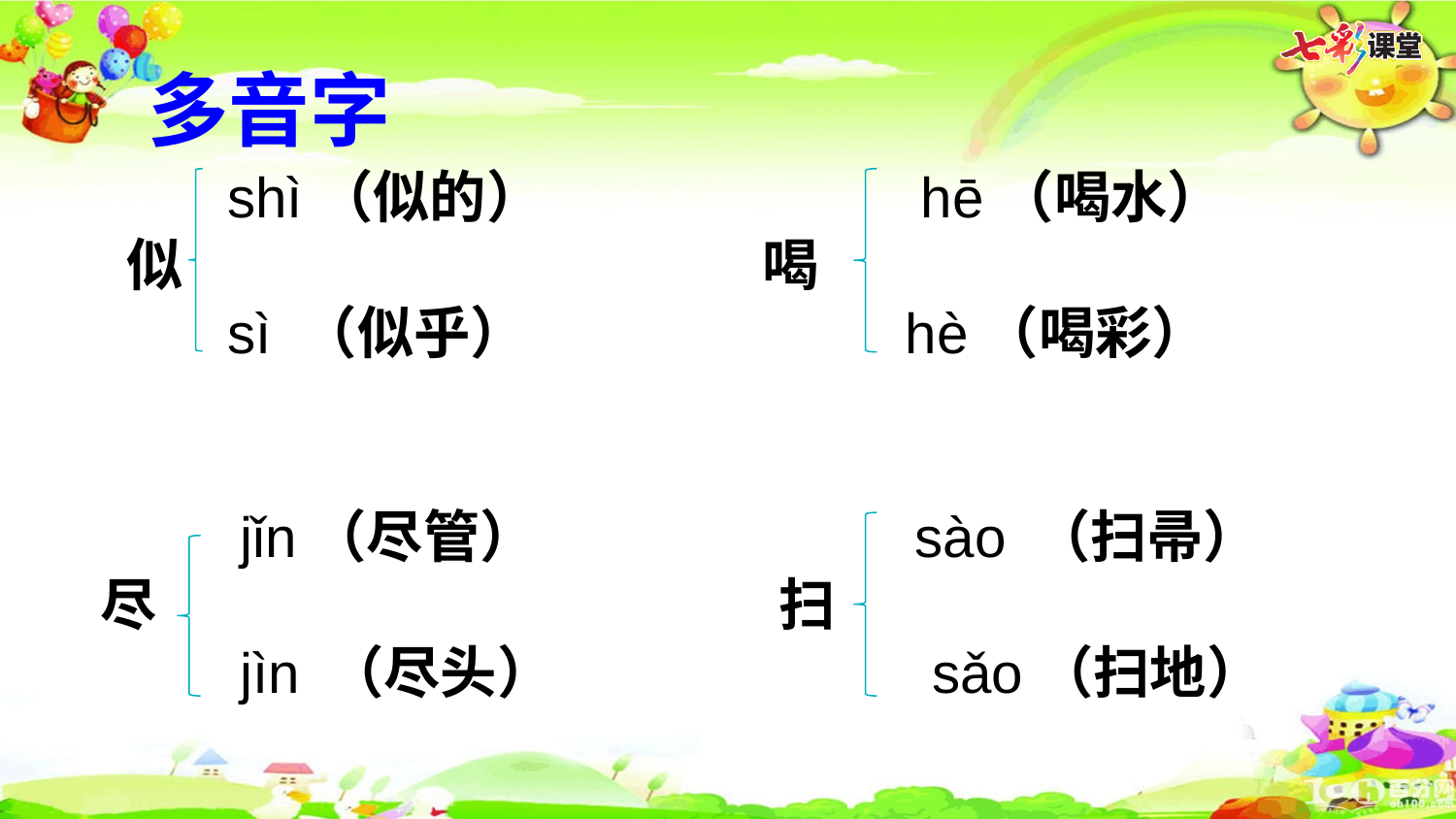

多音字
　　shì（似的） 　　　　　　 hē（喝水）
 似 　　　　　　　　　　喝
　　sì （似乎） 　　　　　　 hè（喝彩）

　　 jǐn（尽管） 　　　　　　 sào （扫帚）
尽　　　　　　　　　　　扫
　　 jìn （尽头） 　　　　　　 sǎo（扫地）